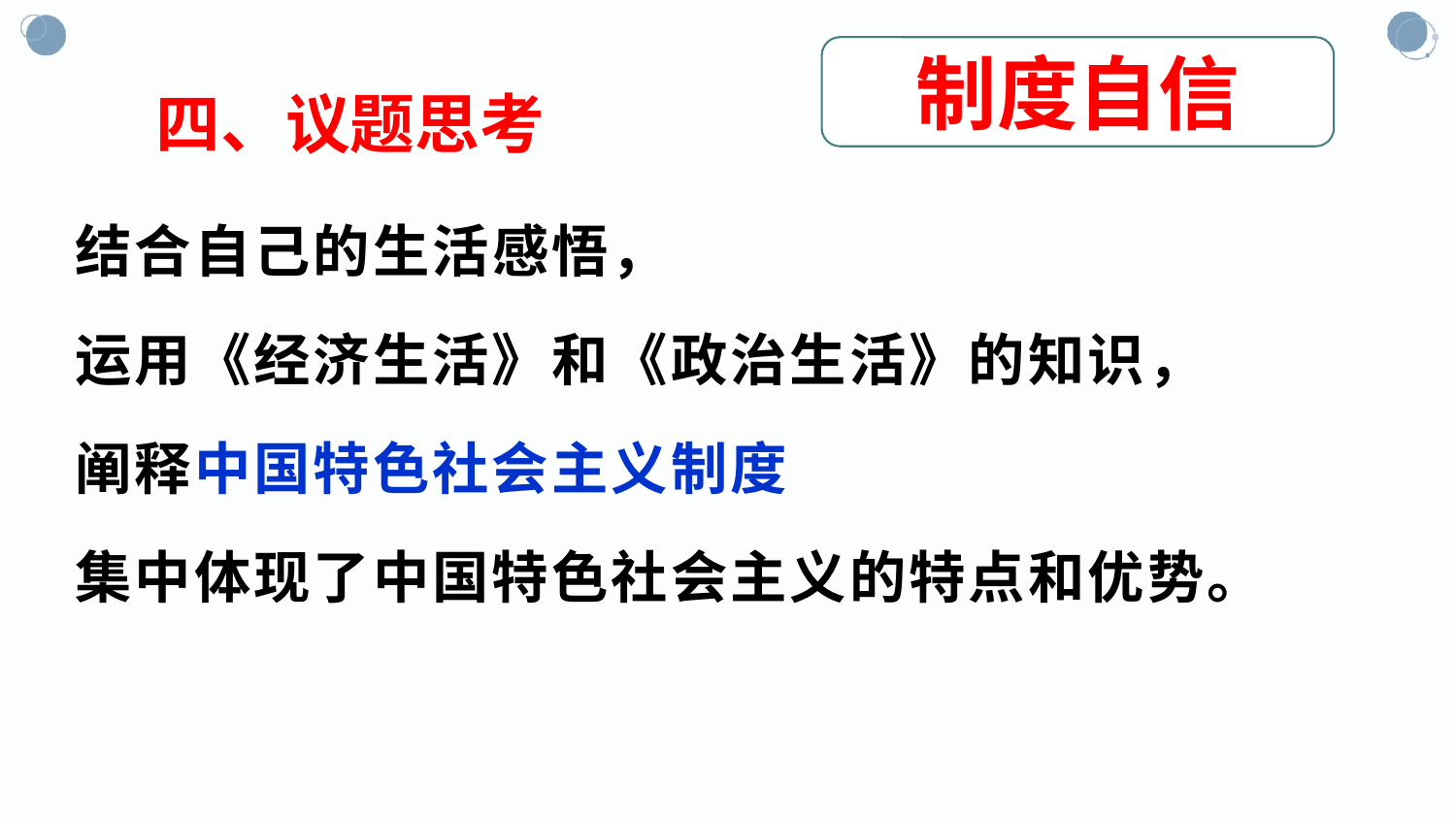

制度自信
四、议题思考
结合自己的生活感悟，
运用《经济生活》和《政治生活》的知识，
阐释中国特色社会主义制度
集中体现了中国特色社会主义的特点和优势。